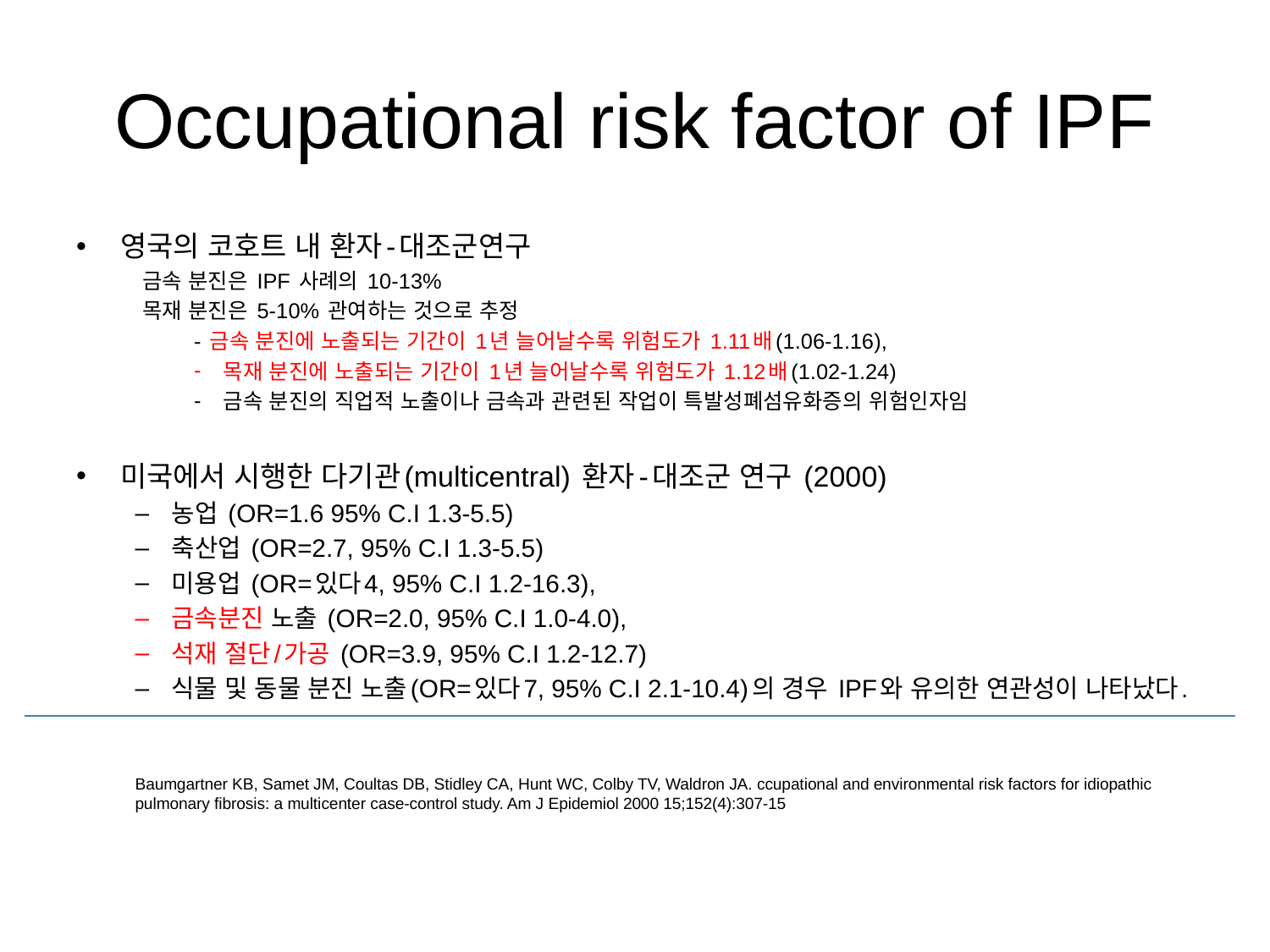

# Occupational risk factor of IPF
영국의 코호트 내 환자-대조군연구
  금속 분진은 IPF 사례의 10-13%
  목재 분진은 5-10% 관여하는 것으로 추정
- 금속 분진에 노출되는 기간이 1년 늘어날수록 위험도가 1.11배(1.06-1.16),
목재 분진에 노출되는 기간이 1년 늘어날수록 위험도가 1.12배(1.02-1.24)
금속 분진의 직업적 노출이나 금속과 관련된 작업이 특발성폐섬유화증의 위험인자임

미국에서 시행한 다기관(multicentral) 환자-대조군 연구 (2000)
농업 (OR=1.6 95% C.I 1.3-5.5)
축산업 (OR=2.7, 95% C.I 1.3-5.5)
미용업 (OR=있다4, 95% C.I 1.2-16.3),
금속분진 노출 (OR=2.0, 95% C.I 1.0-4.0),
석재 절단/가공 (OR=3.9, 95% C.I 1.2-12.7)
식물 및 동물 분진 노출(OR=있다7, 95% C.I 2.1-10.4)의 경우 IPF와 유의한 연관성이 나타났다.

Baumgartner KB, Samet JM, Coultas DB, Stidley CA, Hunt WC, Colby TV, Waldron JA. ccupational and environmental risk factors for idiopathic pulmonary fibrosis: a multicenter case-control study. Am J Epidemiol 2000 15;152(4):307-15